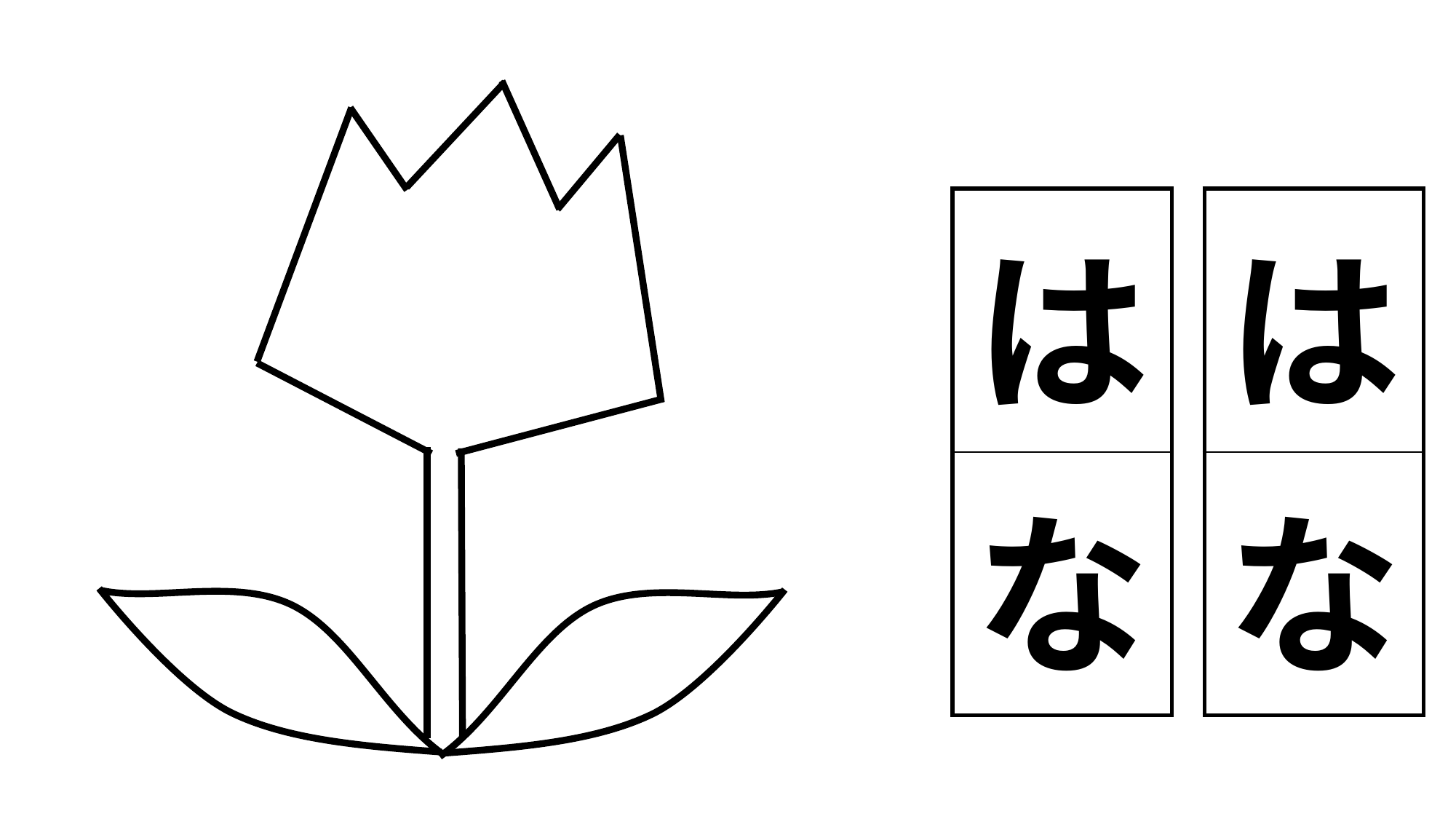

| は |
| --- |
| な |
| は |
| --- |
| な |